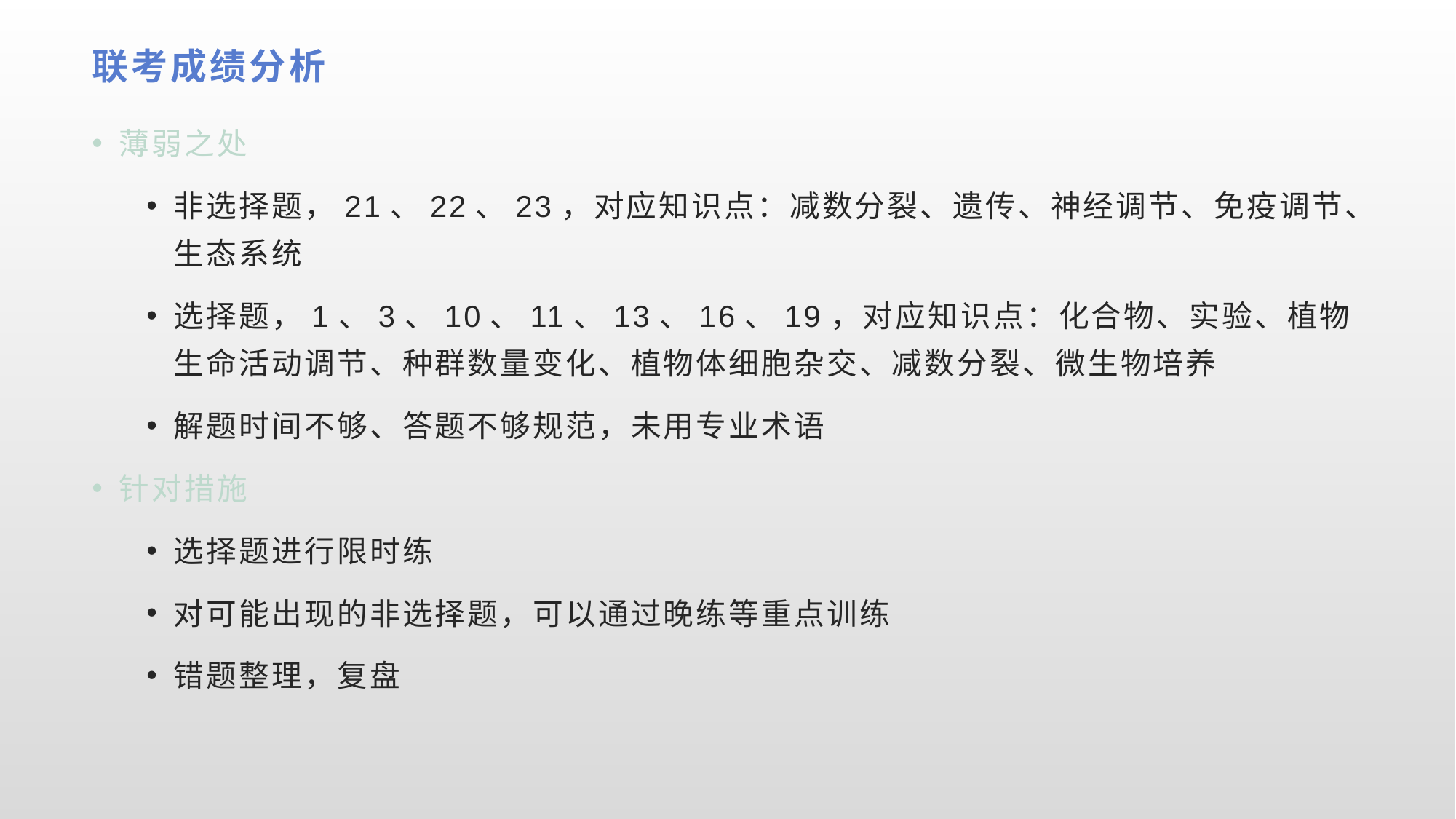

联考成绩分析
薄弱之处
非选择题，21、22、23，对应知识点：减数分裂、遗传、神经调节、免疫调节、生态系统
选择题，1、3、10、11、13、16、19，对应知识点：化合物、实验、植物生命活动调节、种群数量变化、植物体细胞杂交、减数分裂、微生物培养
解题时间不够、答题不够规范，未用专业术语
针对措施
选择题进行限时练
对可能出现的非选择题，可以通过晚练等重点训练
错题整理，复盘